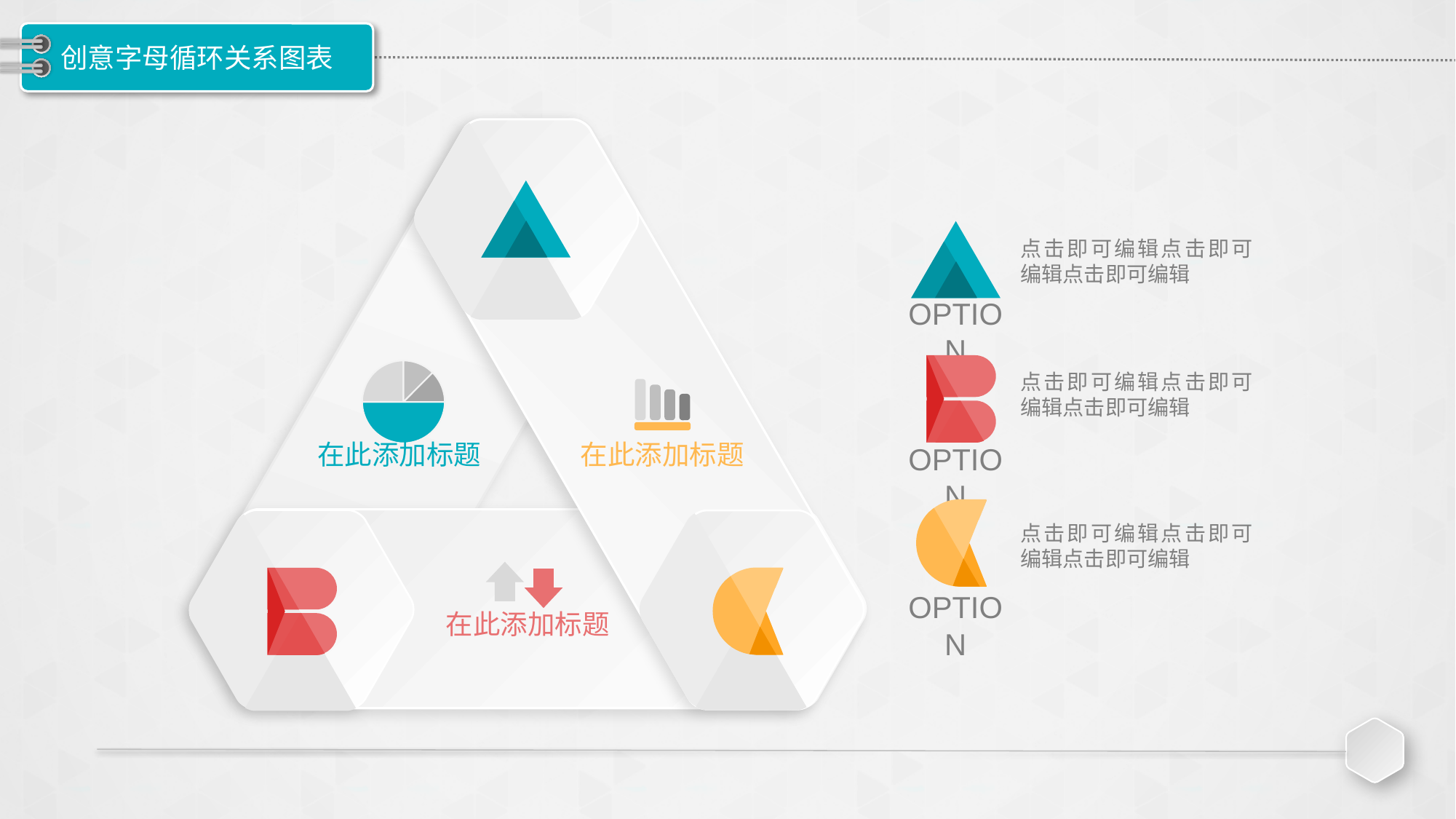

# 创意字母循环关系图表

点击即可编辑点击即可编辑点击即可编辑
OPTION

### Chart

| Category | 销售额 |
|---|---|
| 第一季度 | 50.0 |
| 第二季度 | 25.0 |
| 第三季度 | 12.5 |
| 第四季度 | 12.5 |
点击即可编辑点击即可编辑点击即可编辑

在此添加标题
在此添加标题
OPTION

点击即可编辑点击即可编辑点击即可编辑

OPTION
在此添加标题

45